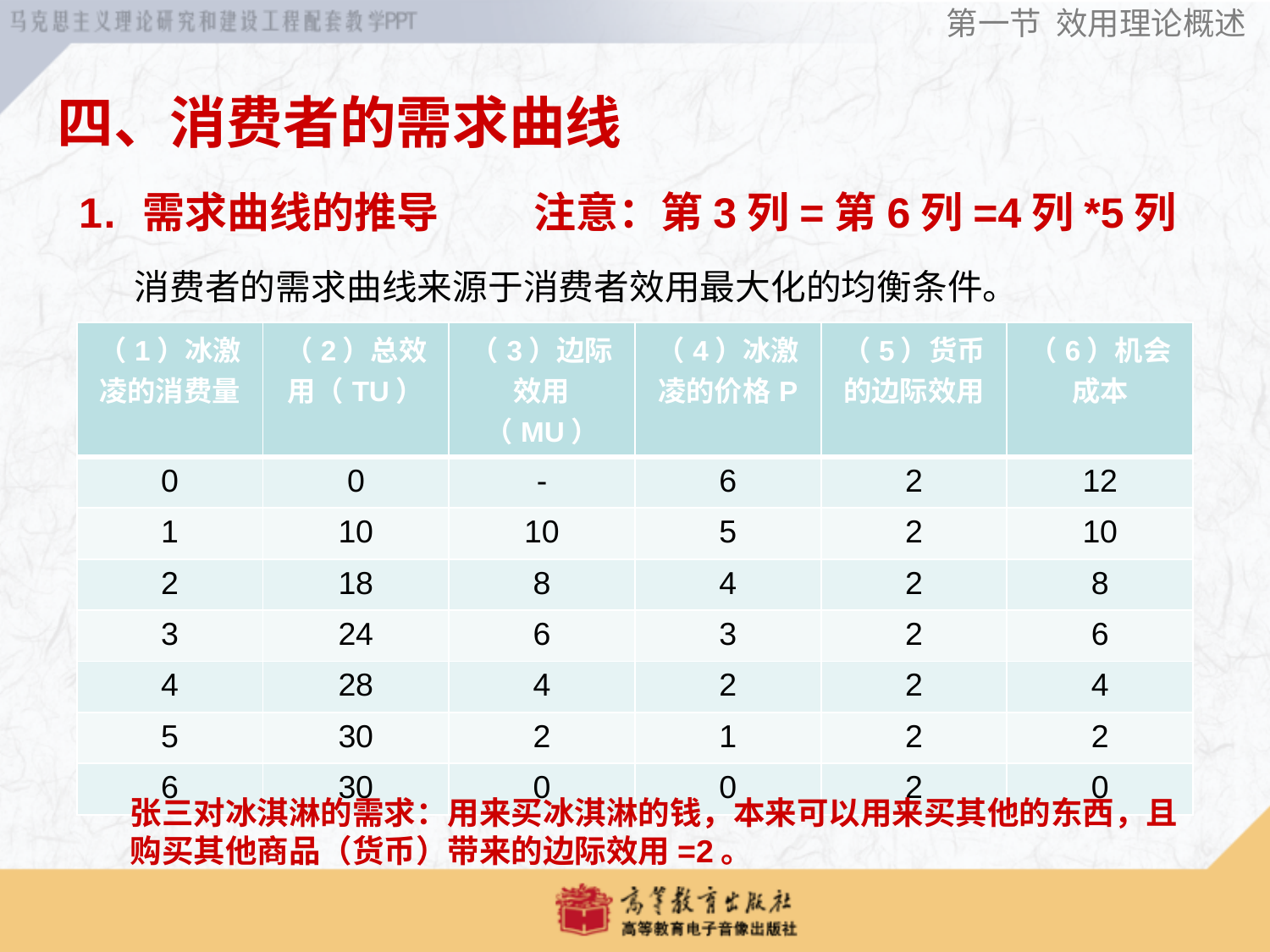

第一节  效用理论概述
四、消费者的需求曲线
需求曲线的推导          注意：第3列=第6列=4列*5列
消费者的需求曲线来源于消费者效用最大化的均衡条件。
| （1）冰激凌的消费量 | （2）总效用（TU） | （3）边际效用（MU） | （4）冰激凌的价格P | （5）货币的边际效用 | （6）机会成本 |
| --- | --- | --- | --- | --- | --- |
| 0 | 0 | - | 6 | 2 | 12 |
| 1 | 10 | 10 | 5 | 2 | 10 |
| 2 | 18 | 8 | 4 | 2 | 8 |
| 3 | 24 | 6 | 3 | 2 | 6 |
| 4 | 28 | 4 | 2 | 2 | 4 |
| 5 | 30 | 2 | 1 | 2 | 2 |
| 6 | 30 | 0 | 0 | 2 | 0 |
张三对冰淇淋的需求：用来买冰淇淋的钱，本来可以用来买其他的东西，且
购买其他商品（货币）带来的边际效用=2。